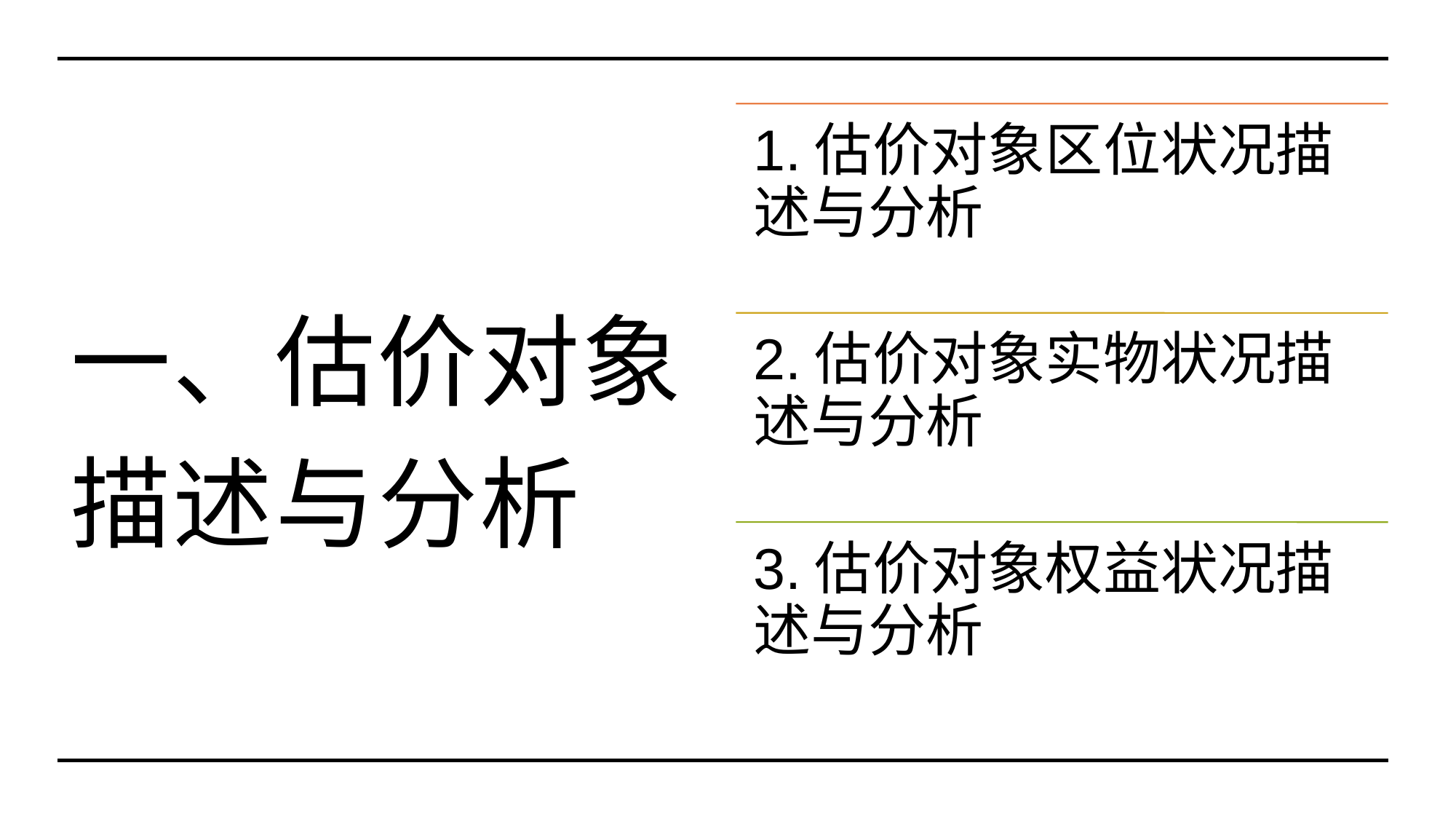

1.估价对象区位状况描述与分析
2.估价对象实物状况描述与分析
3.估价对象权益状况描述与分析
# 一、估价对象描述与分析